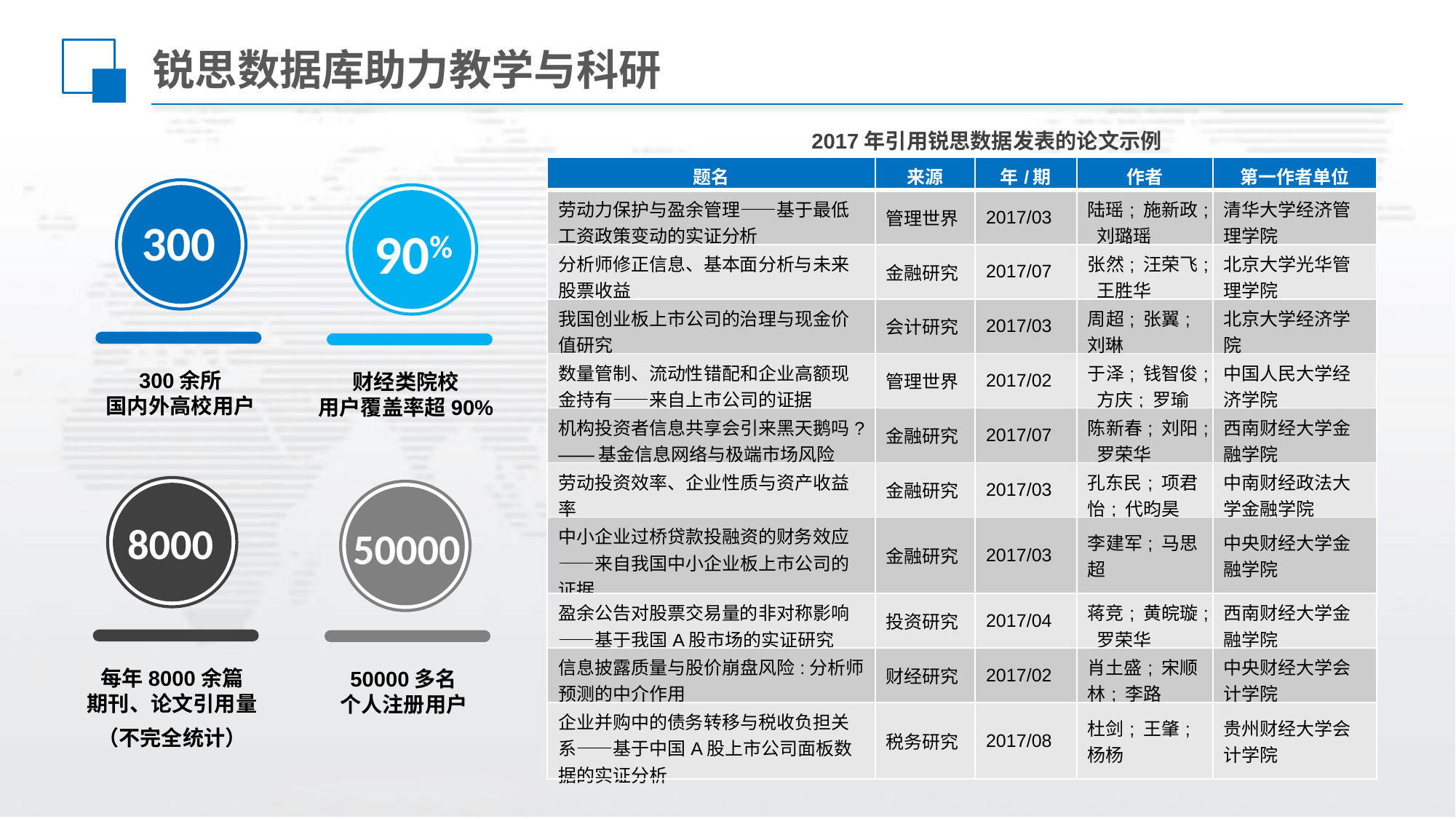

# 锐思数据库助力教学与科研
2017年引用锐思数据发表的论文示例
| 题名 | 来源 | 年/期 | 作者 | 第一作者单位 |
| --- | --- | --- | --- | --- |
| 劳动力保护与盈余管理——基于最低工资政策变动的实证分析 | 管理世界 | 2017/03 | 陆瑶; 施新政; 刘璐瑶 | 清华大学经济管理学院 |
| 分析师修正信息、基本面分析与未来股票收益 | 金融研究 | 2017/07 | 张然; 汪荣飞; 王胜华 | 北京大学光华管理学院 |
| 我国创业板上市公司的治理与现金价值研究 | 会计研究 | 2017/03 | 周超; 张翼; 刘琳 | 北京大学经济学院 |
| 数量管制、流动性错配和企业高额现金持有——来自上市公司的证据 | 管理世界 | 2017/02 | 于泽; 钱智俊; 方庆; 罗瑜 | 中国人民大学经济学院 |
| 机构投资者信息共享会引来黑天鹅吗?——基金信息网络与极端市场风险 | 金融研究 | 2017/07 | 陈新春; 刘阳; 罗荣华 | 西南财经大学金融学院 |
| 劳动投资效率、企业性质与资产收益率 | 金融研究 | 2017/03 | 孔东民; 项君怡; 代昀昊 | 中南财经政法大学金融学院 |
| 中小企业过桥贷款投融资的财务效应——来自我国中小企业板上市公司的证据 | 金融研究 | 2017/03 | 李建军; 马思超 | 中央财经大学金融学院 |
| 盈余公告对股票交易量的非对称影响——基于我国A股市场的实证研究 | 投资研究 | 2017/04 | 蒋竞; 黄皖璇; 罗荣华 | 西南财经大学金融学院 |
| 信息披露质量与股价崩盘风险:分析师预测的中介作用 | 财经研究 | 2017/02 | 肖土盛; 宋顺林; 李路 | 中央财经大学会计学院 |
| 企业并购中的债务转移与税收负担关系——基于中国A股上市公司面板数据的实证分析 | 税务研究 | 2017/08 | 杜剑; 王肇; 杨杨 | 贵州财经大学会计学院 |

300
90%

300余所
国内外高校用户

财经类院校
用户覆盖率超90%

8000
50000

每年8000余篇
期刊、论文引用量
（不完全统计）
50000多名
个人注册用户